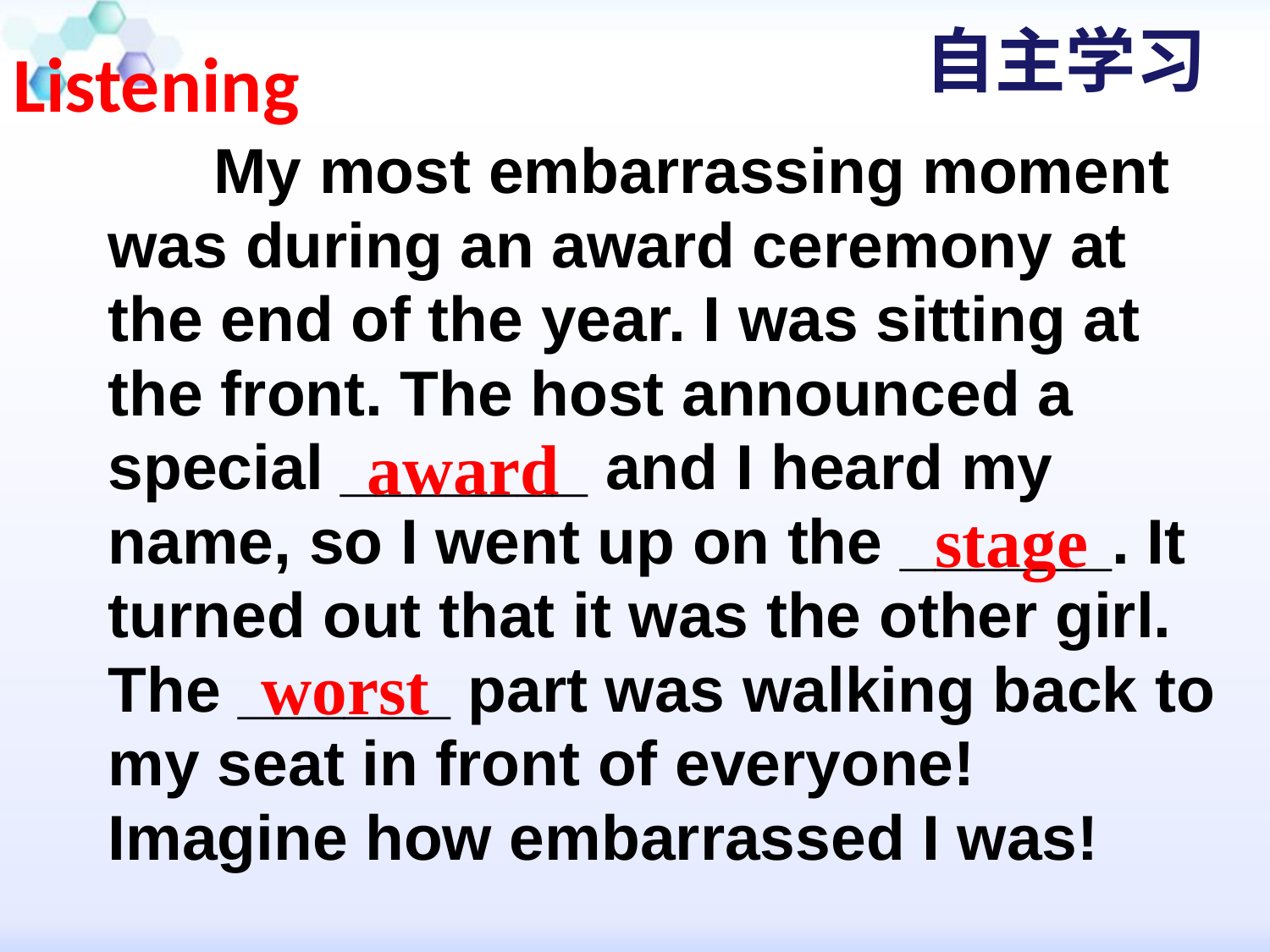

自主学习
Listening
      My most embarrassing moment was during an award ceremony at the end of the year. I was sitting at the front. The host announced a special _______ and I heard my name, so I went up on the ______. It turned out that it was the other girl. The ______ part was walking back to my seat in front of everyone! Imagine how embarrassed I was!
award
 stage
worst